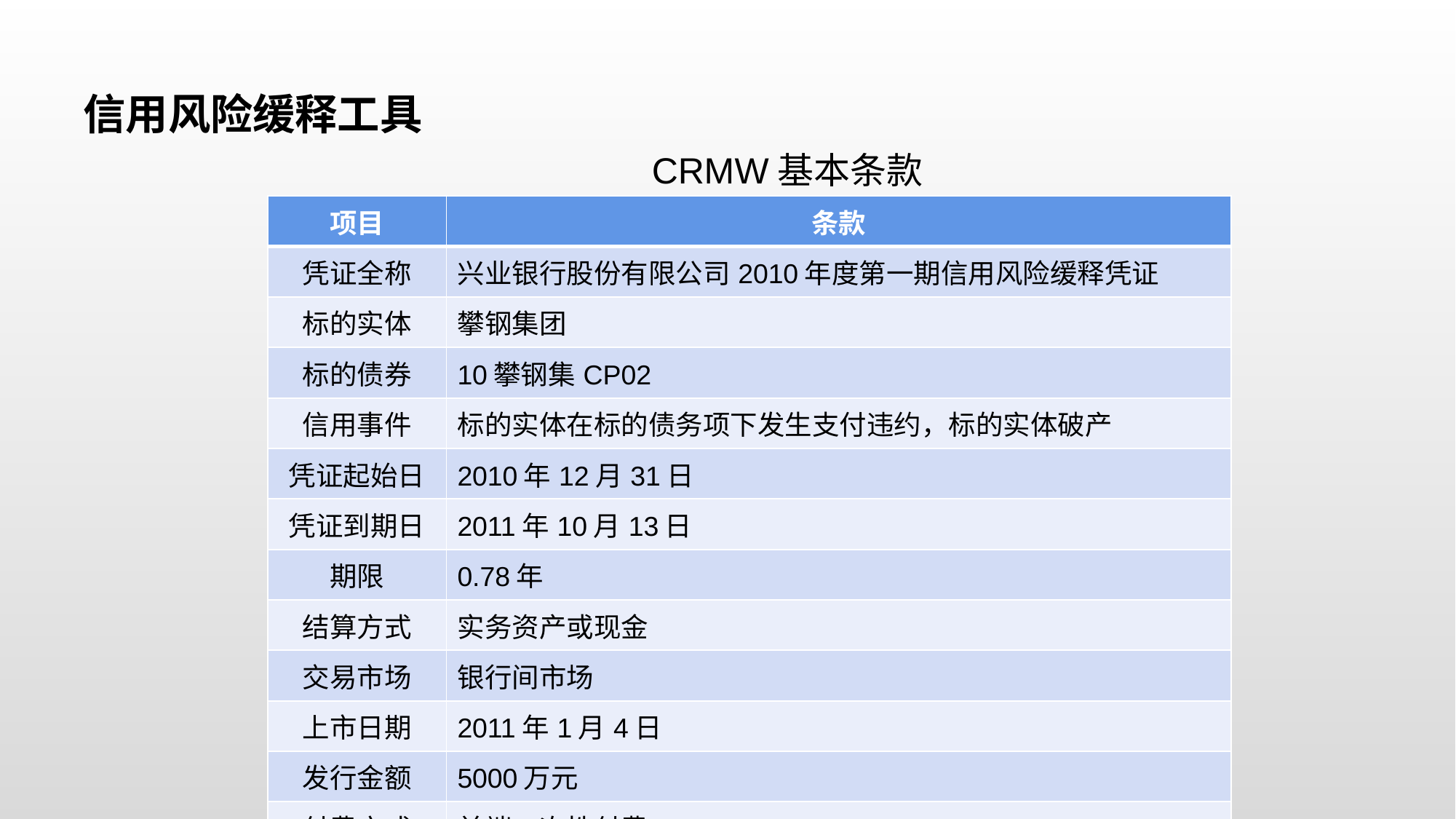

# 信用风险缓释工具
CRMW基本条款
| 项目 | 条款 |
| --- | --- |
| 凭证全称 | 兴业银行股份有限公司2010年度第一期信用风险缓释凭证 |
| 标的实体 | 攀钢集团 |
| 标的债券 | 10攀钢集CP02 |
| 信用事件 | 标的实体在标的债务项下发生支付违约，标的实体破产 |
| 凭证起始日 | 2010年12月31日 |
| 凭证到期日 | 2011年10月13日 |
| 期限 | 0.78年 |
| 结算方式 | 实务资产或现金 |
| 交易市场 | 银行间市场 |
| 上市日期 | 2011年1月4日 |
| 发行金额 | 5000万元 |
| 付费方式 | 前端一次性付费 |
| 创设价格 | 0.3元 |